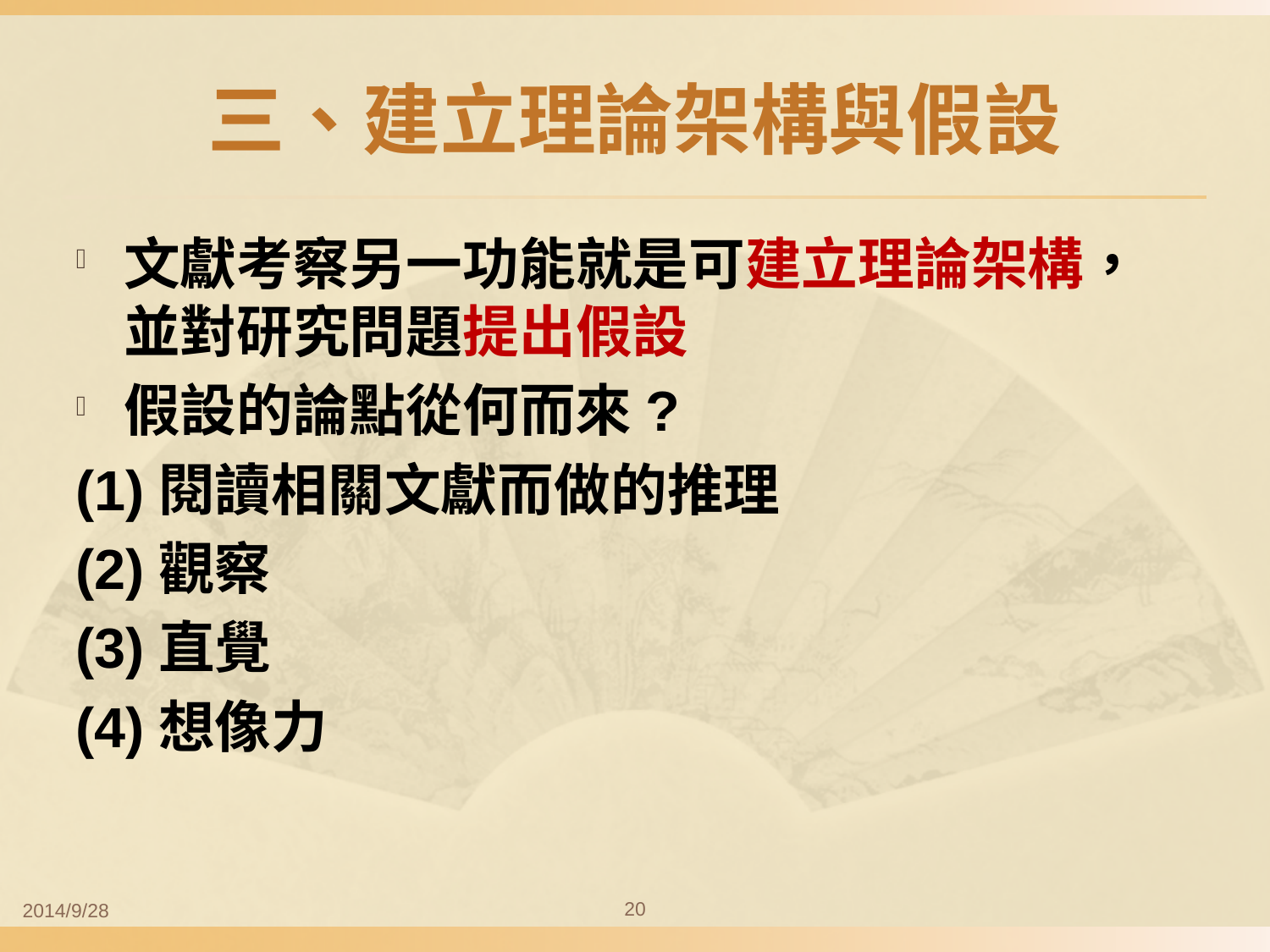

# 三、建立理論架構與假設
文獻考察另一功能就是可建立理論架構，並對研究問題提出假設
假設的論點從何而來?
(1)閱讀相關文獻而做的推理
(2)觀察
(3)直覺
(4)想像力
2014/9/28
20